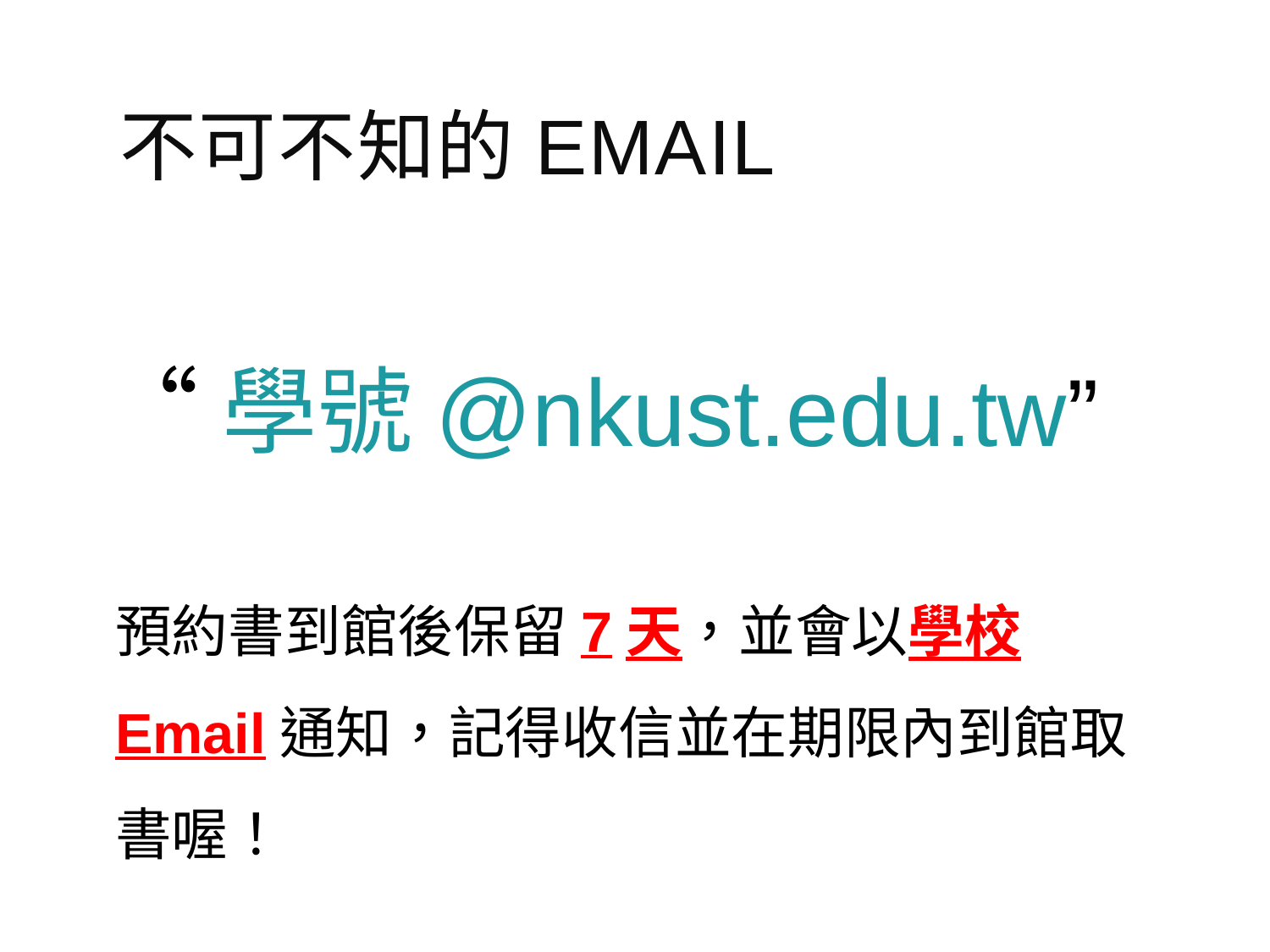

# 不可不知的email
“學號@nkust.edu.tw”
預約書到館後保留7天，並會以學校Email通知，記得收信並在期限內到館取書喔！
18